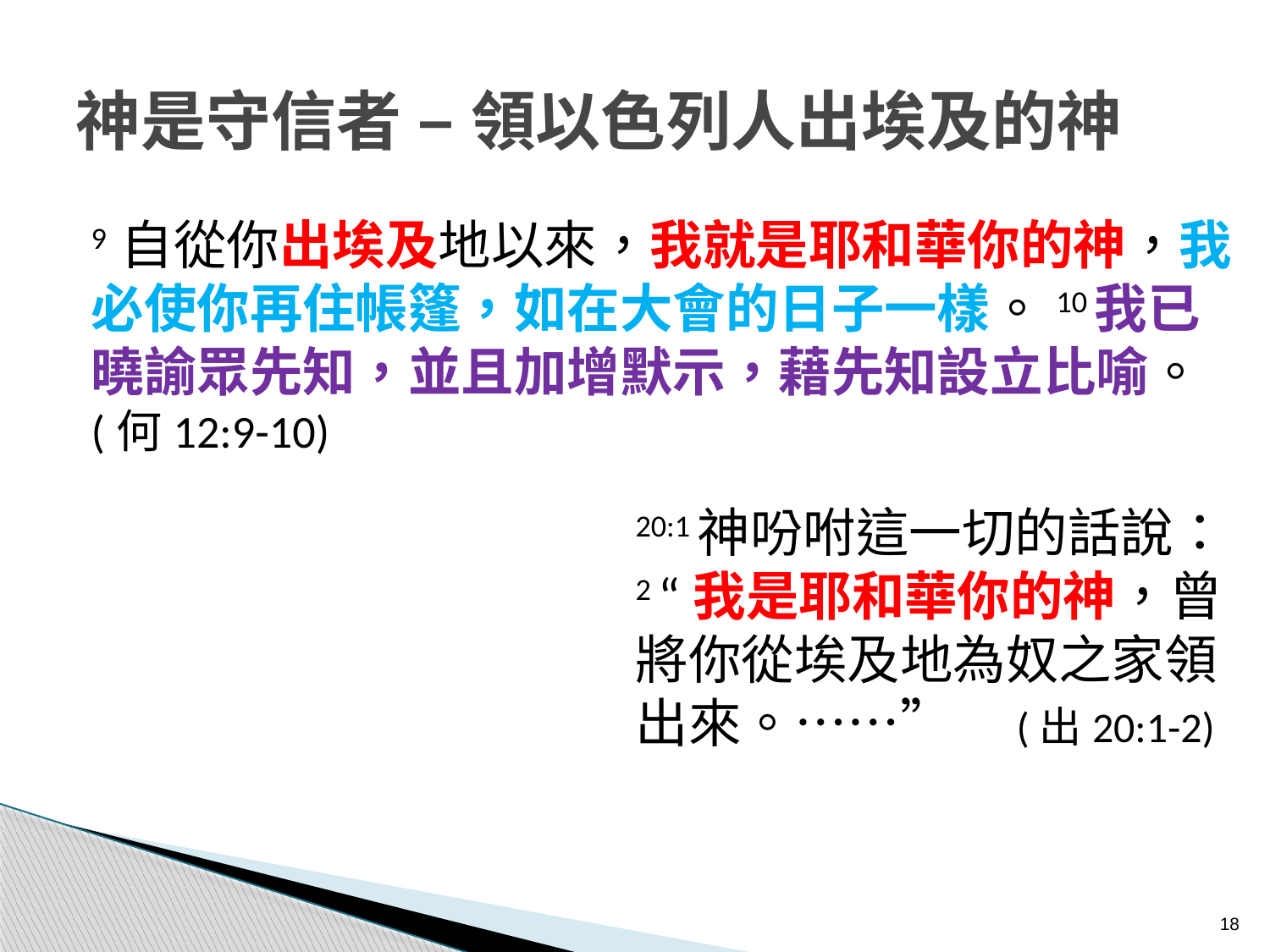

# 神是守信者 – 領以色列人出埃及的神
9 自從你出埃及地以來，我就是耶和華你的神，我必使你再住帳篷，如在大會的日子一樣。10我已曉諭眾先知，並且加增默示，藉先知設立比喻。	(何12:9-10)

20:1神吩咐這一切的話說：2 “我是耶和華你的神，曾將你從埃及地為奴之家領出來。……”	(出20:1-2)
18